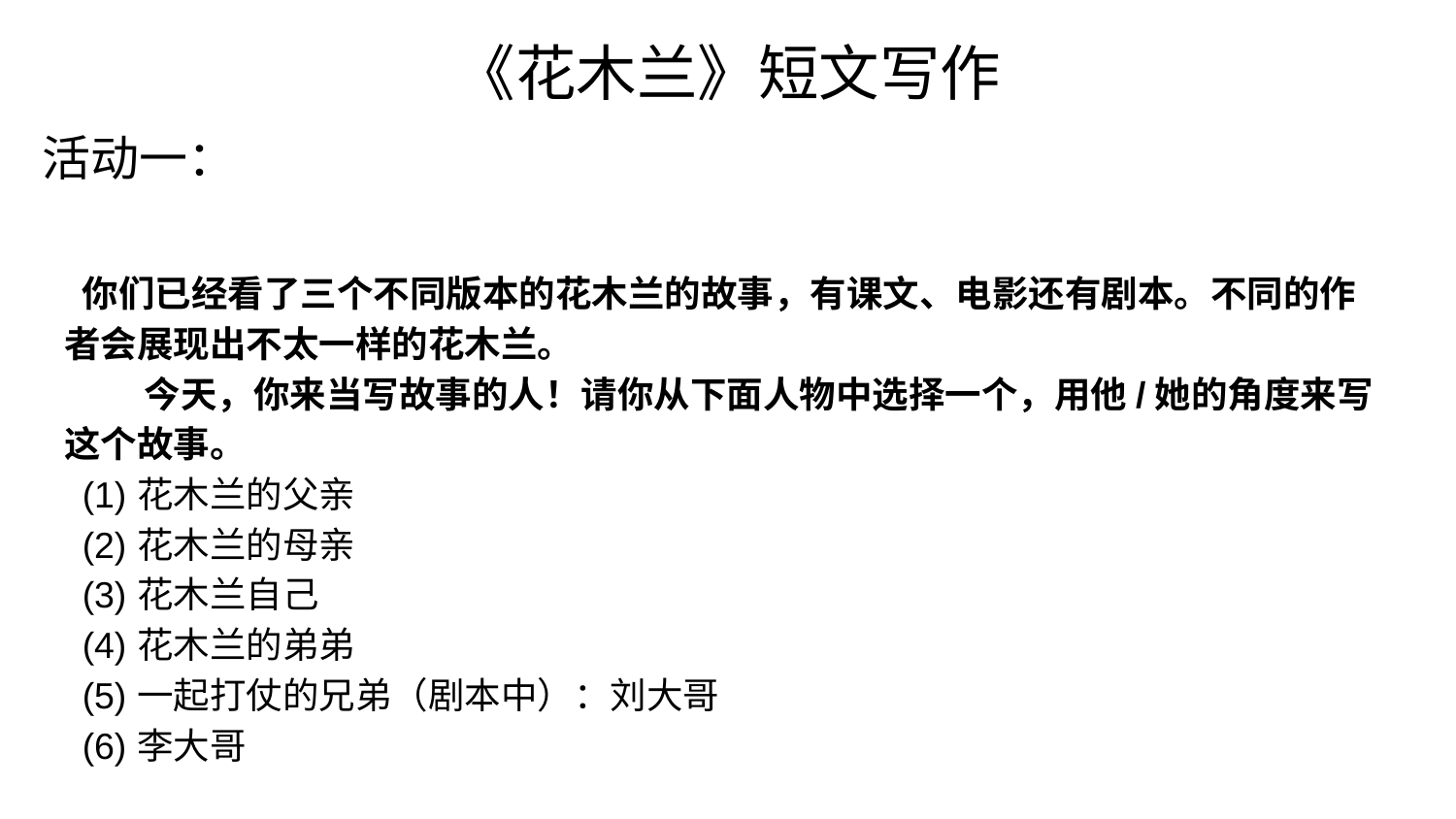

# 《花木兰》短文写作
活动一：
  你们已经看了三个不同版本的花木兰的故事，有课文、电影还有剧本。不同的作者会展现出不太一样的花木兰。
       今天，你来当写故事的人！请你从下面人物中选择一个，用他/她的角度来写这个故事。
花木兰的父亲
花木兰的母亲
花木兰自己
花木兰的弟弟
一起打仗的兄弟（剧本中）：刘大哥
李大哥